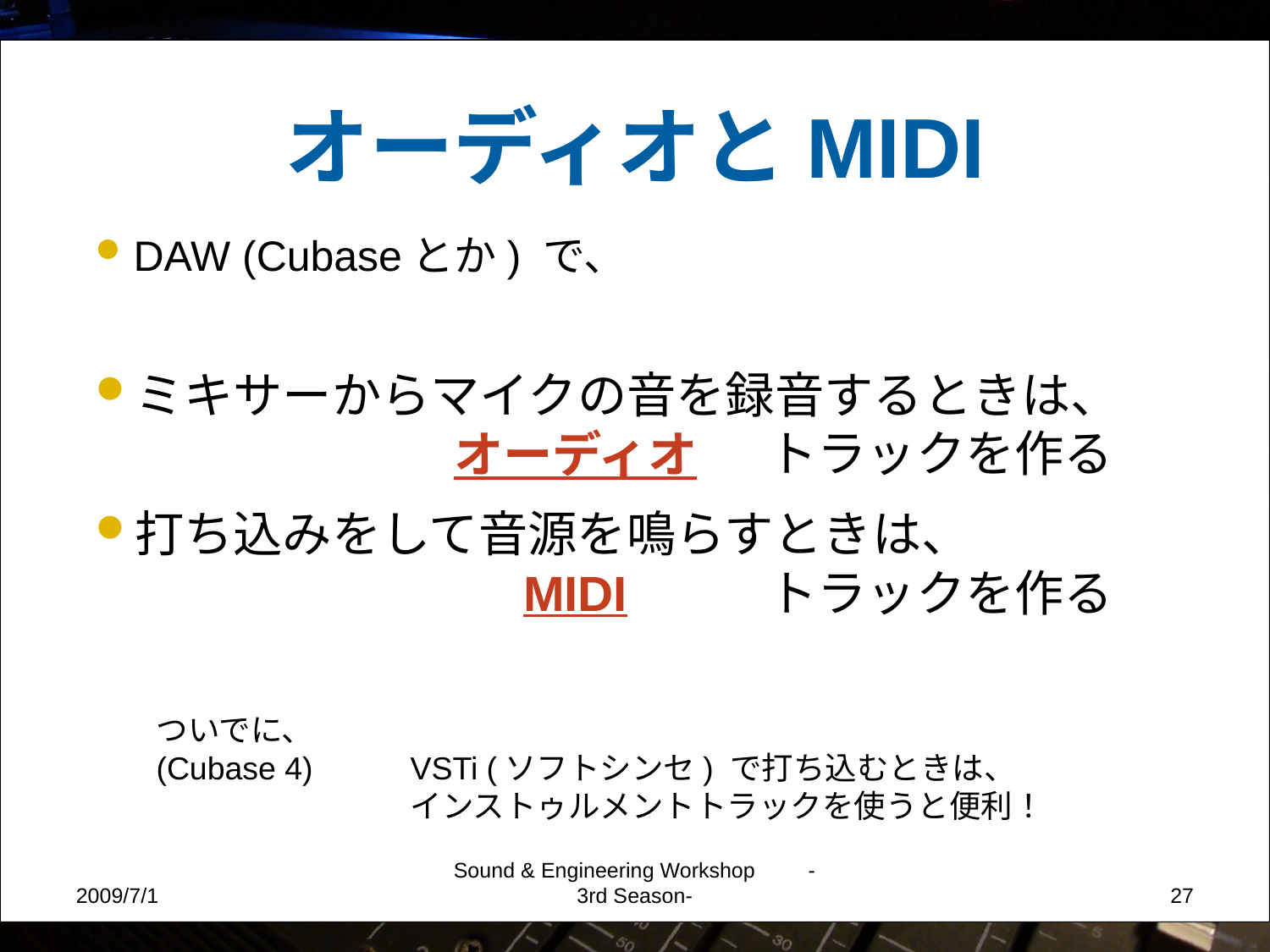

# オーディオとMIDI
DAW (Cubaseとか) で、

ミキサーからマイクの音を録音するときは、
					トラックを作る
打ち込みをして音源を鳴らすときは、
					トラックを作る
オーディオ
MIDI
ついでに、
(Cubase 4)	VSTi (ソフトシンセ) で打ち込むときは、
		インストゥルメントトラックを使うと便利！
2009/7/1
Sound & Engineering Workshop         -3rd Season-
27